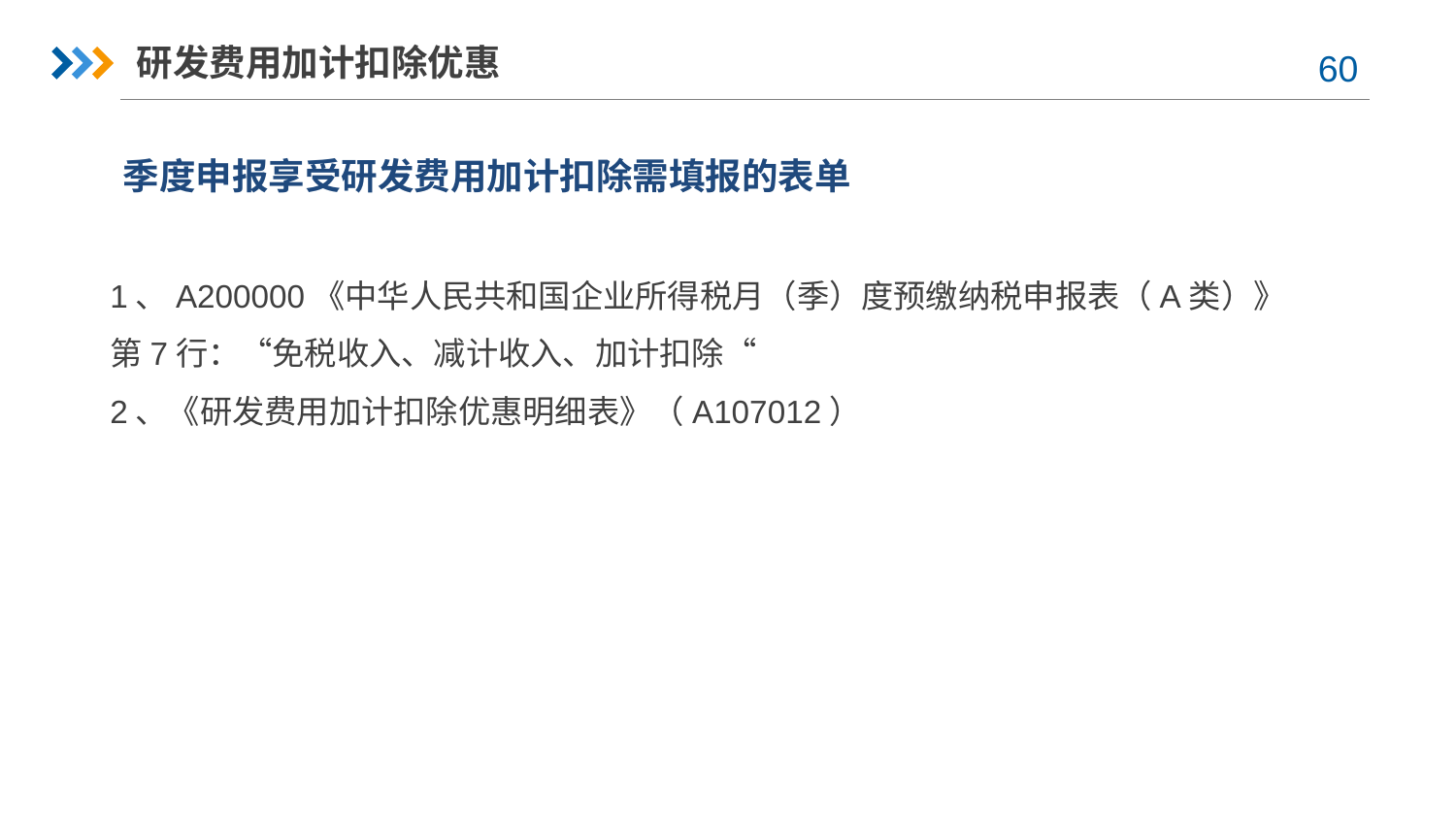

研发费用加计扣除优惠
季度申报享受研发费用加计扣除需填报的表单
1、A200000《中华人民共和国企业所得税月（季）度预缴纳税申报表（A类）》
第7行：“免税收入、减计收入、加计扣除“
2、《研发费用加计扣除优惠明细表》（A107012）